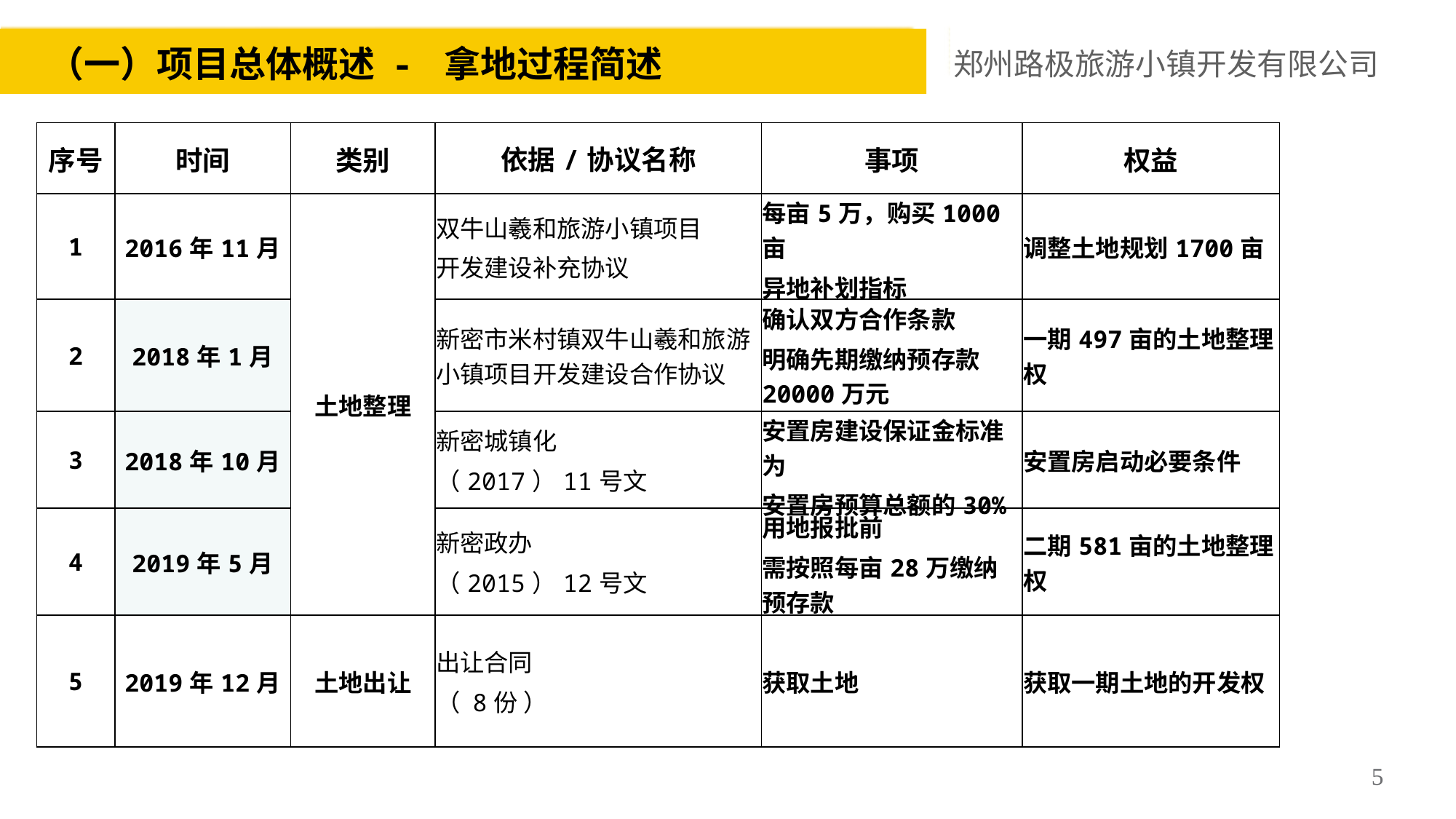

（一）项目总体概述 - 拿地过程简述
| 序号 | 时间 | 类别 | 依据/协议名称 | 事项 | 权益 |
| --- | --- | --- | --- | --- | --- |
| 1 | 2016年11月 | 土地整理 | 双牛山羲和旅游小镇项目 开发建设补充协议 | 每亩5万，购买1000亩 异地补划指标 | 调整土地规划1700亩 |
| 2 | 2018年1月 |  | 新密市米村镇双牛山羲和旅游小镇项目开发建设合作协议 | 确认双方合作条款 明确先期缴纳预存款20000万元 | 一期497亩的土地整理权 |
| 3 | 2018年10月 |  | 新密城镇化 （2017）11号文 | 安置房建设保证金标准为 安置房预算总额的30% | 安置房启动必要条件 |
| 4 | 2019年5月 |  | 新密政办 （2015）12号文 | 用地报批前 需按照每亩28万缴纳预存款 | 二期581亩的土地整理权 |
| 5 | 2019年12月 | 土地出让 | 出让合同 （ 8份 ） | 获取土地 | 获取一期土地的开发权 |